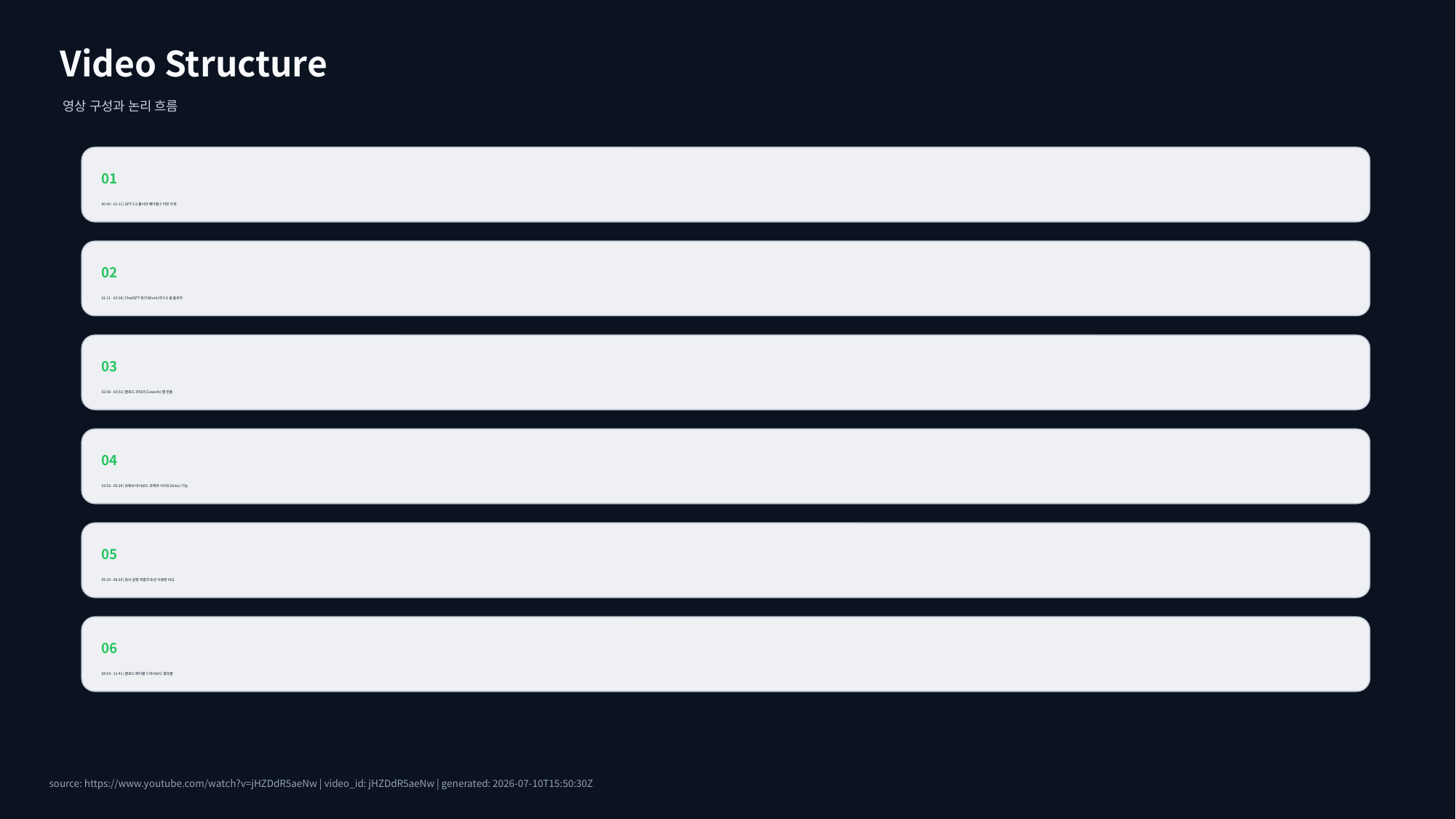

Video Structure
영상 구성과 논리 흐름

01
00:00 - 01:11 | GPT 5.6 출시와 페이블 5 리밋 리셋

02
01:11 - 02:08 | ChatGPT 워크(Work)와 5.6 솔 울트라

03
02:08 - 03:53 | 클로드 코워크(Cowork) 웹 진출

04
03:53 - 05:29 | 유튜브 대시보드 과제와 사이트(Sites) 기능

05
05:29 - 08:03 | 동시 실행 대결과 토큰 사용량 비교

06
08:03 - 11:41 | 클로드 페이블 5 대시보드 결과물
source: https://www.youtube.com/watch?v=jHZDdR5aeNw | video_id: jHZDdR5aeNw | generated: 2026-07-10T15:50:30Z